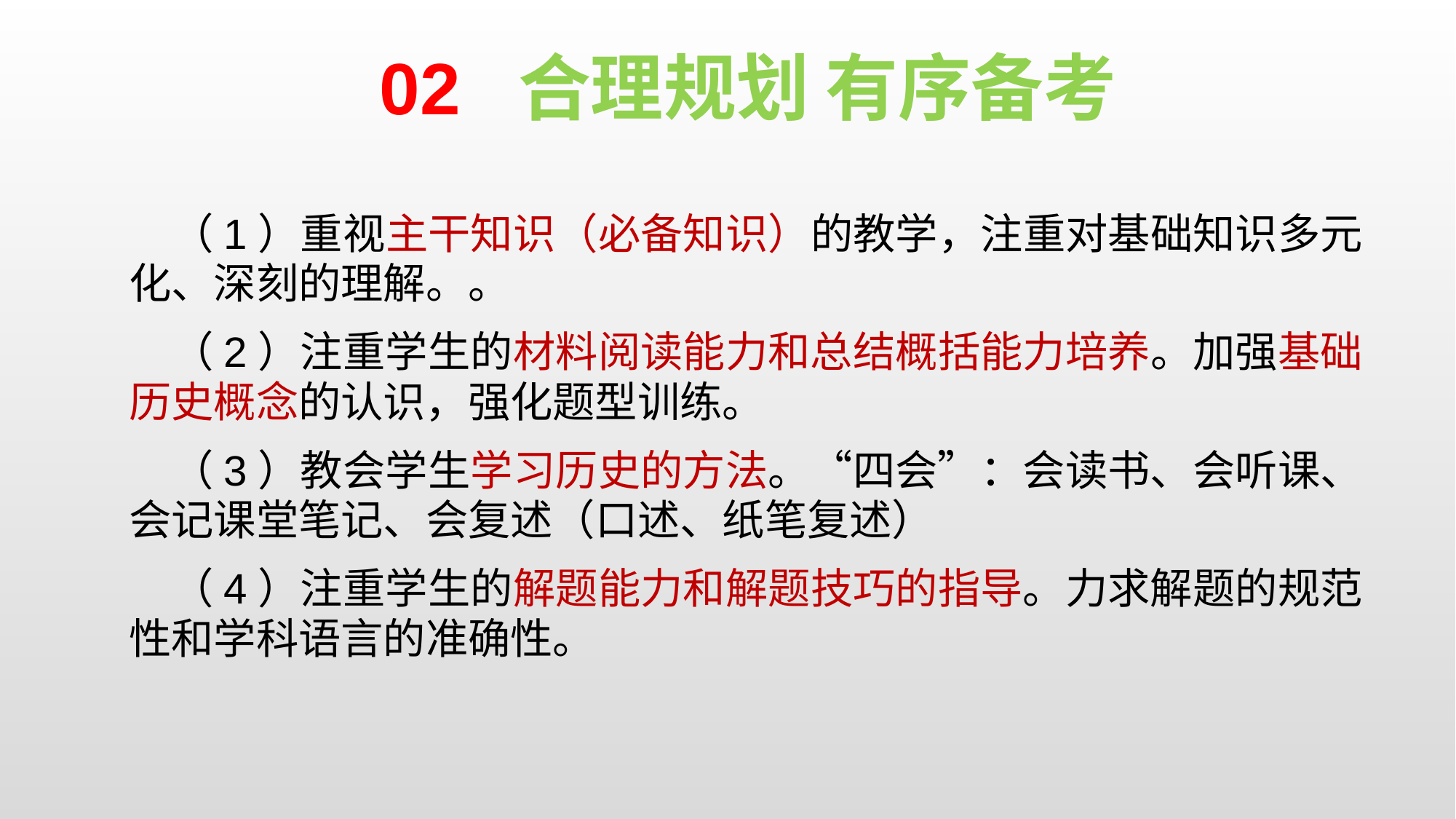

02  合理规划 有序备考
（1）重视主干知识（必备知识）的教学，注重对基础知识多元化、深刻的理解。。
（2）注重学生的材料阅读能力和总结概括能力培养。加强基础历史概念的认识，强化题型训练。
（3）教会学生学习历史的方法。“四会”：会读书、会听课、会记课堂笔记、会复述（口述、纸笔复述）
（4）注重学生的解题能力和解题技巧的指导。力求解题的规范性和学科语言的准确性。